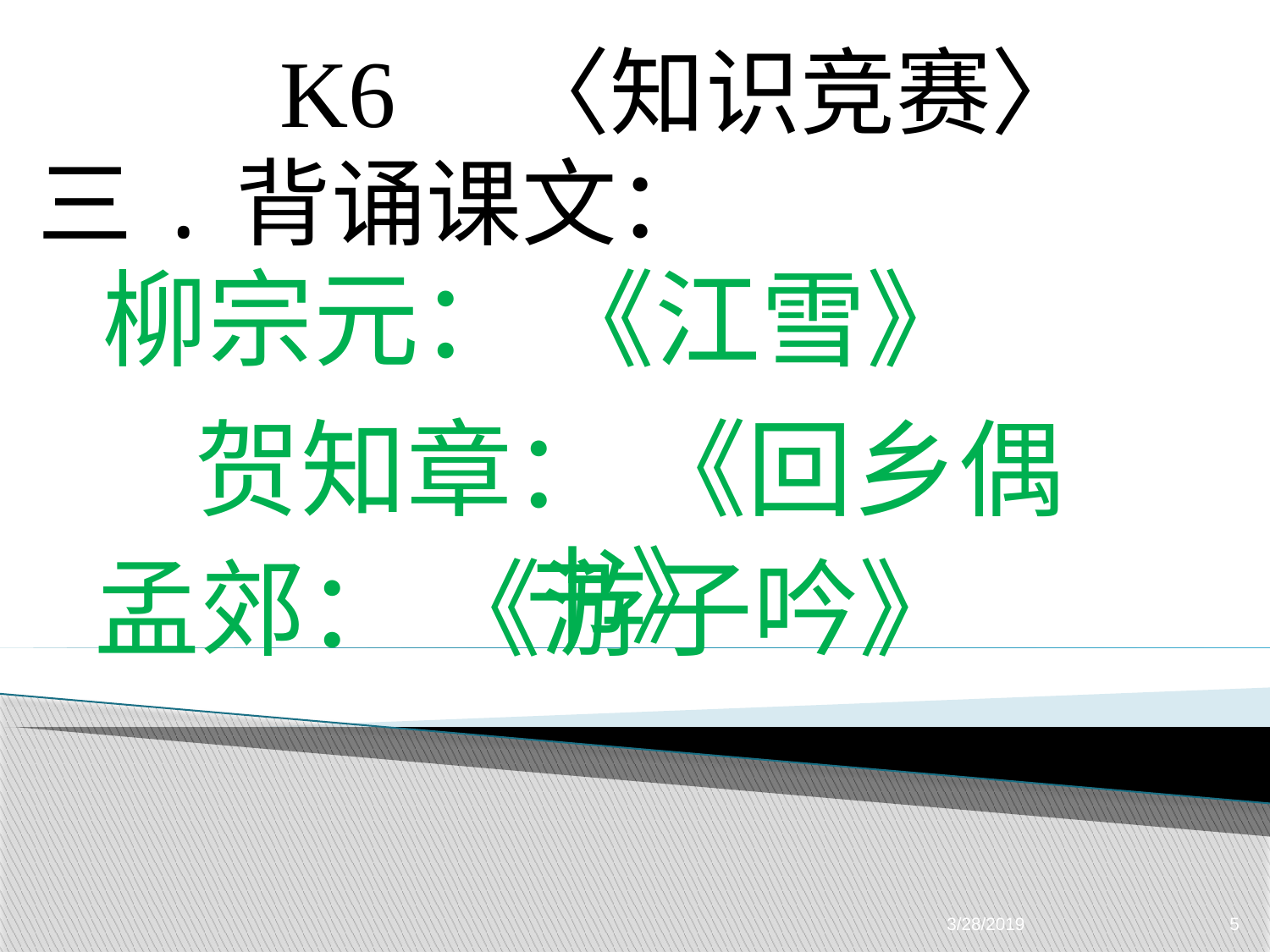

K6    〈知识竞赛〉
三.背诵课文：
柳宗元： 《江雪》

贺知章： 《回乡偶书》
孟郊： 《游子吟》
3/28/2019
5